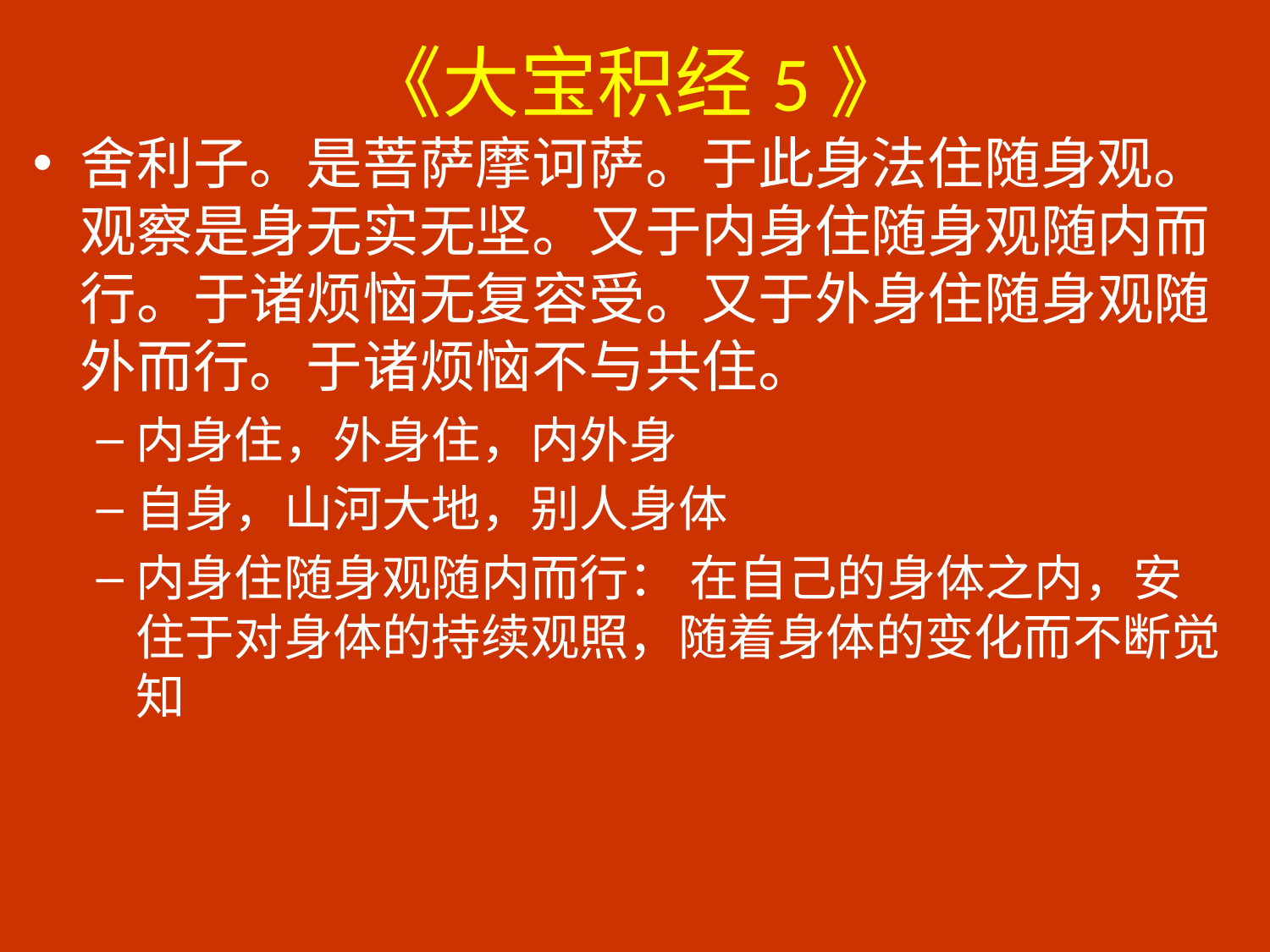

# 《大宝积经5》
舍利子。是菩萨摩诃萨。于此身法住随身观。观察是身无实无坚。又于内身住随身观随内而行。于诸烦恼无复容受。又于外身住随身观随外而行。于诸烦恼不与共住。
内身住，外身住，内外身
自身，山河大地，别人身体
内身住随身观随内而行： 在自己的身体之内，安住于对身体的持续观照，随着身体的变化而不断觉知